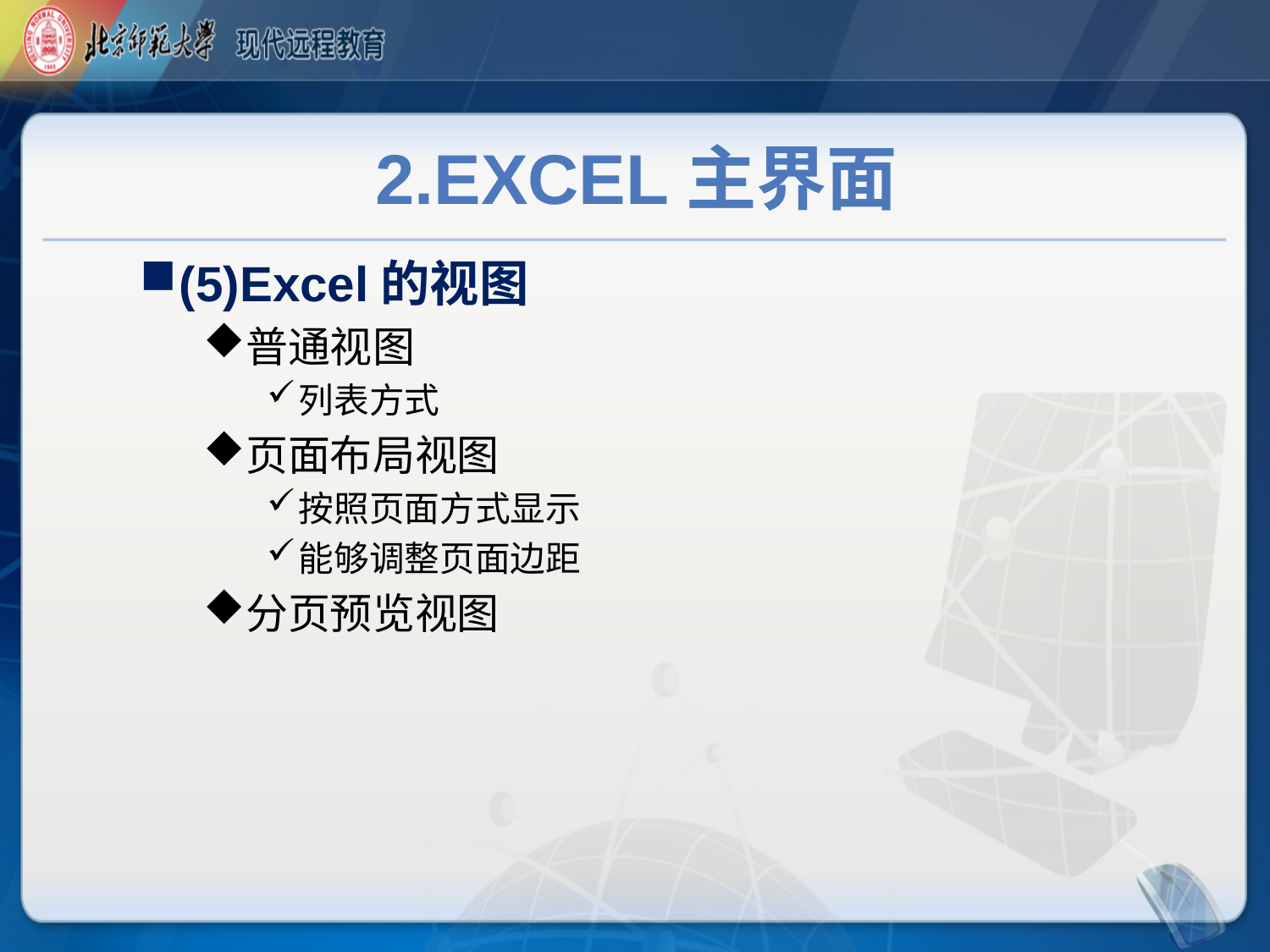

# 2.Excel主界面
(5)Excel的视图
普通视图
列表方式
页面布局视图
按照页面方式显示
能够调整页面边距
分页预览视图